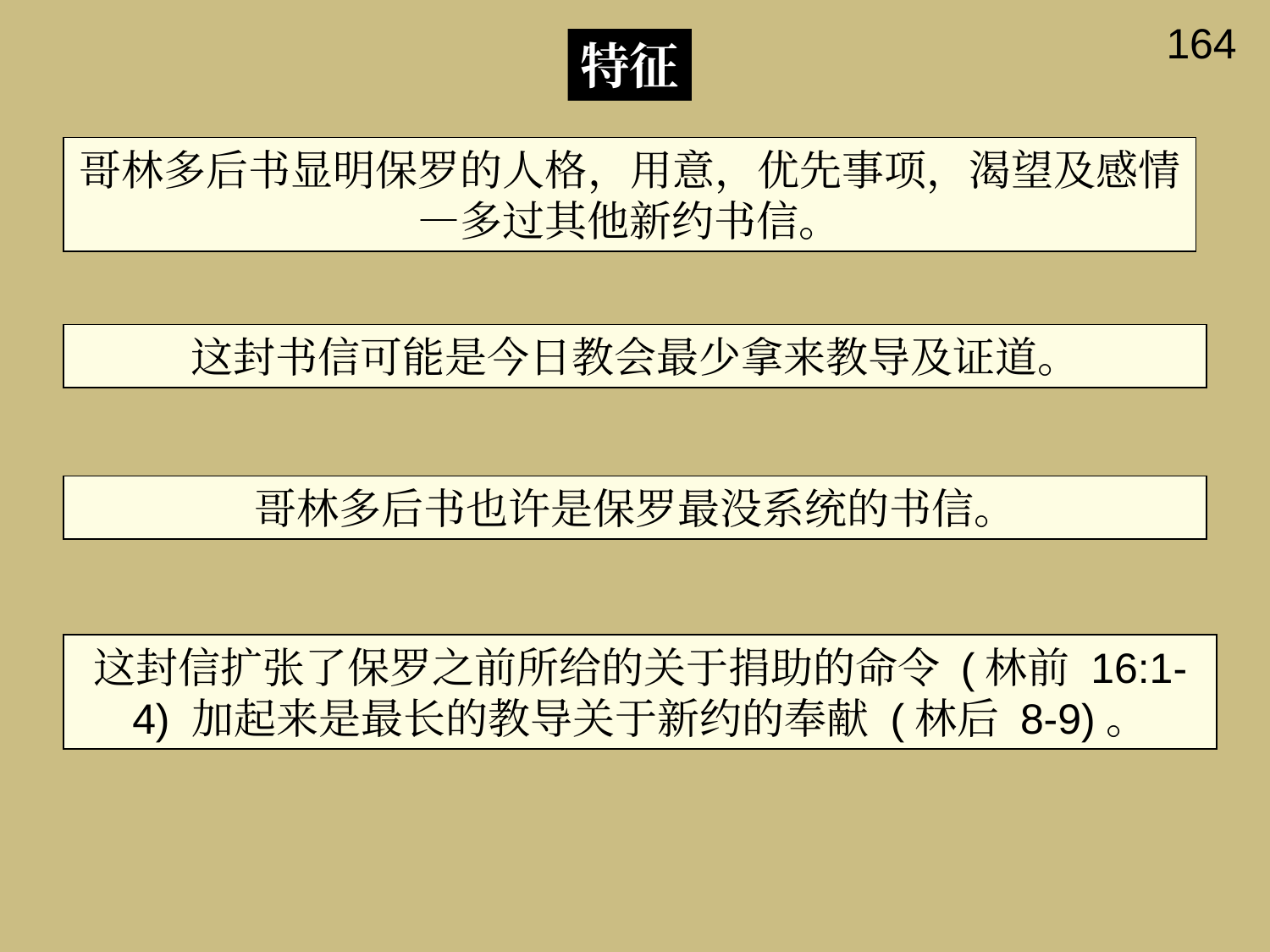

164
特征
哥林多后书显明保罗的人格，用意，优先事项，渴望及感情—多过其他新约书信。
这封书信可能是今日教会最少拿来教导及证道。
哥林多后书也许是保罗最没系统的书信。
这封信扩张了保罗之前所给的关于捐助的命令 (林前 16:1-4) 加起来是最长的教导关于新约的奉献 (林后 8-9)。